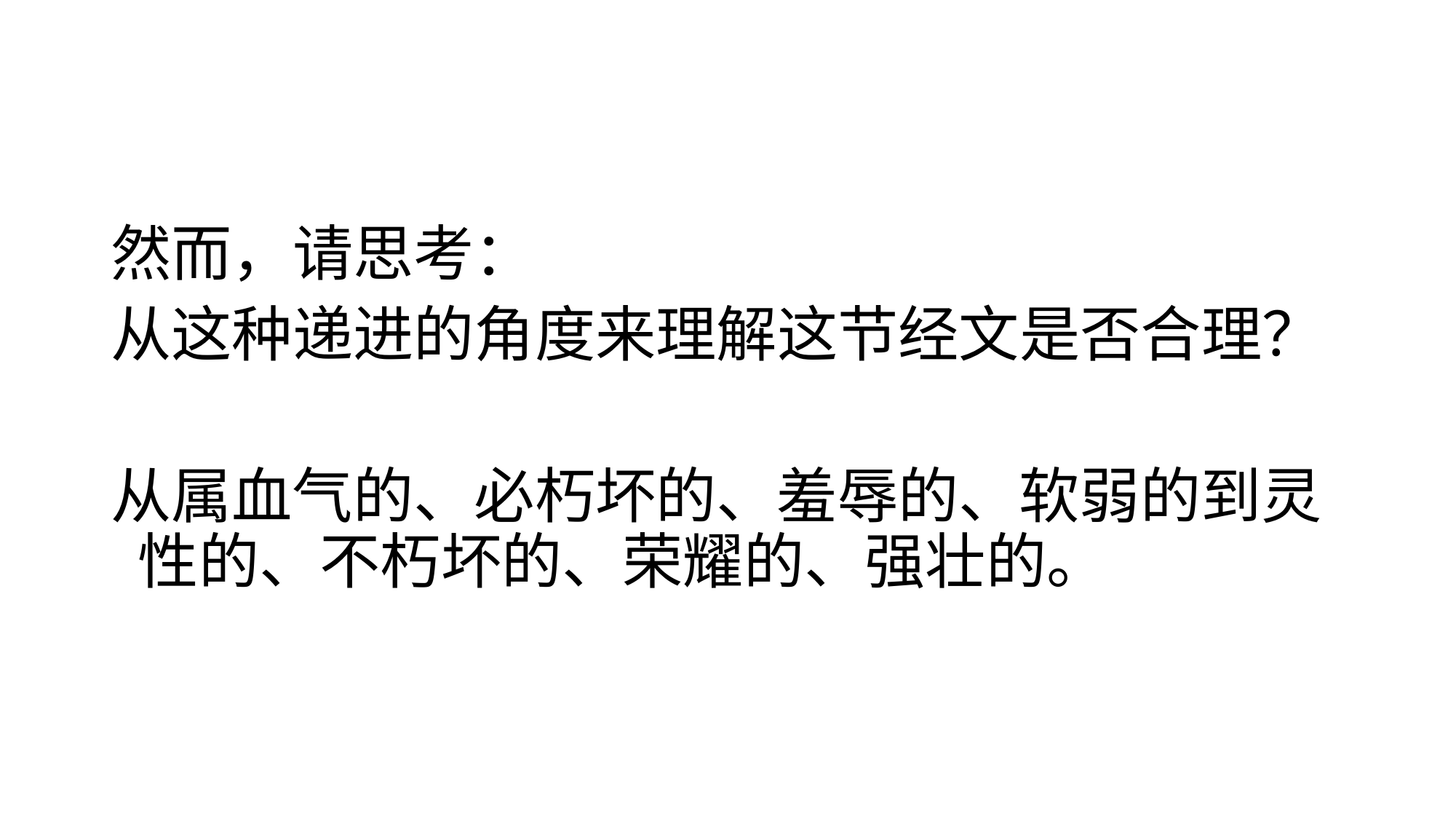

#
然而，请思考：
从这种递进的角度来理解这节经文是否合理？

从属血气的、必朽坏的、羞辱的、软弱的到灵性的、不朽坏的、荣耀的、强壮的。